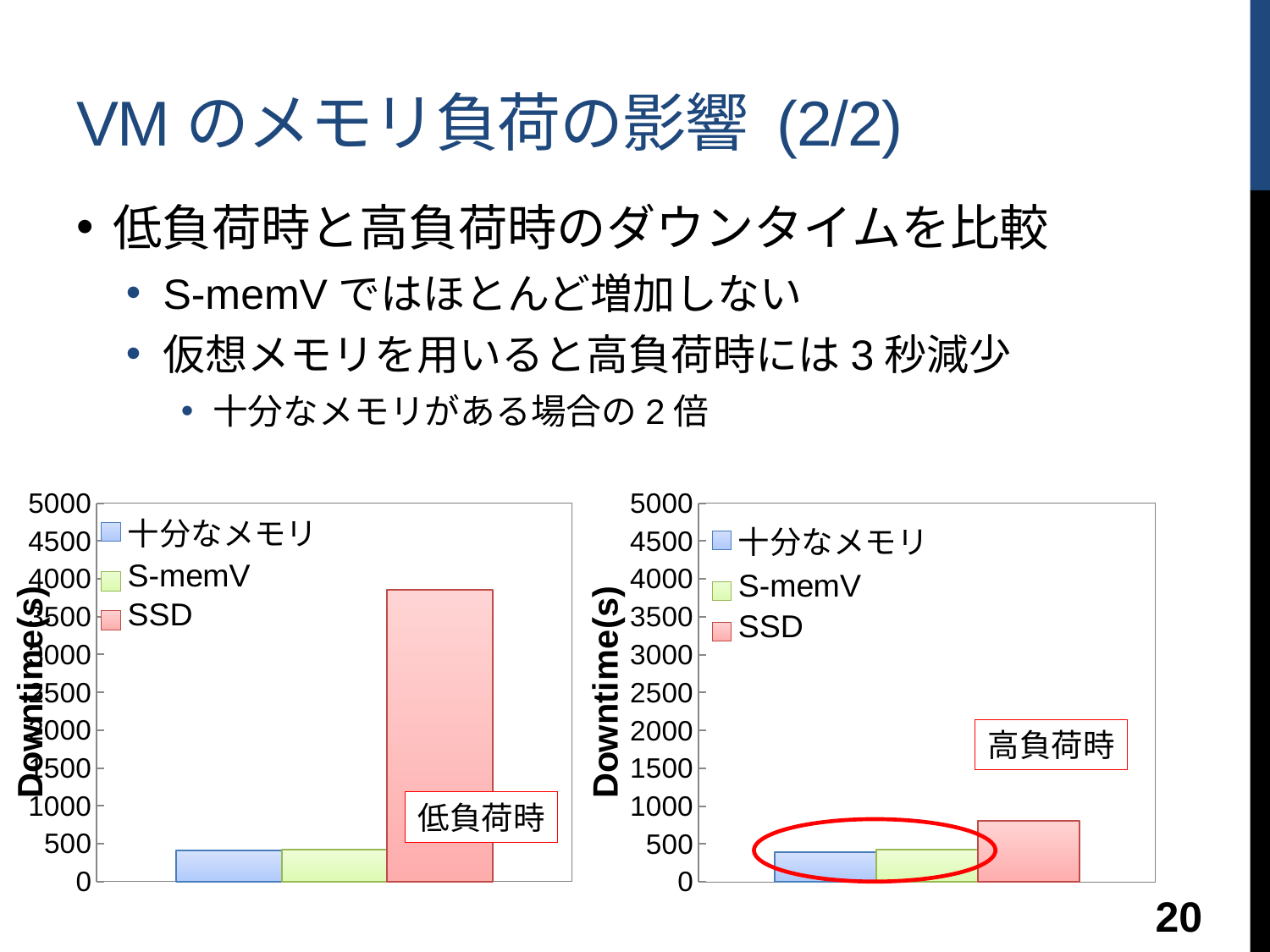

# VMのメモリ負荷の影響 (2/2)
低負荷時と高負荷時のダウンタイムを比較
S-memVではほとんど増加しない
仮想メモリを用いると高負荷時には3秒減少
十分なメモリがある場合の2倍

### Chart

| Category |  |  |  |
|---|---|---|---|

### Chart

| Category |  |  |  |
|---|---|---|---|
高負荷時
低負荷時

20